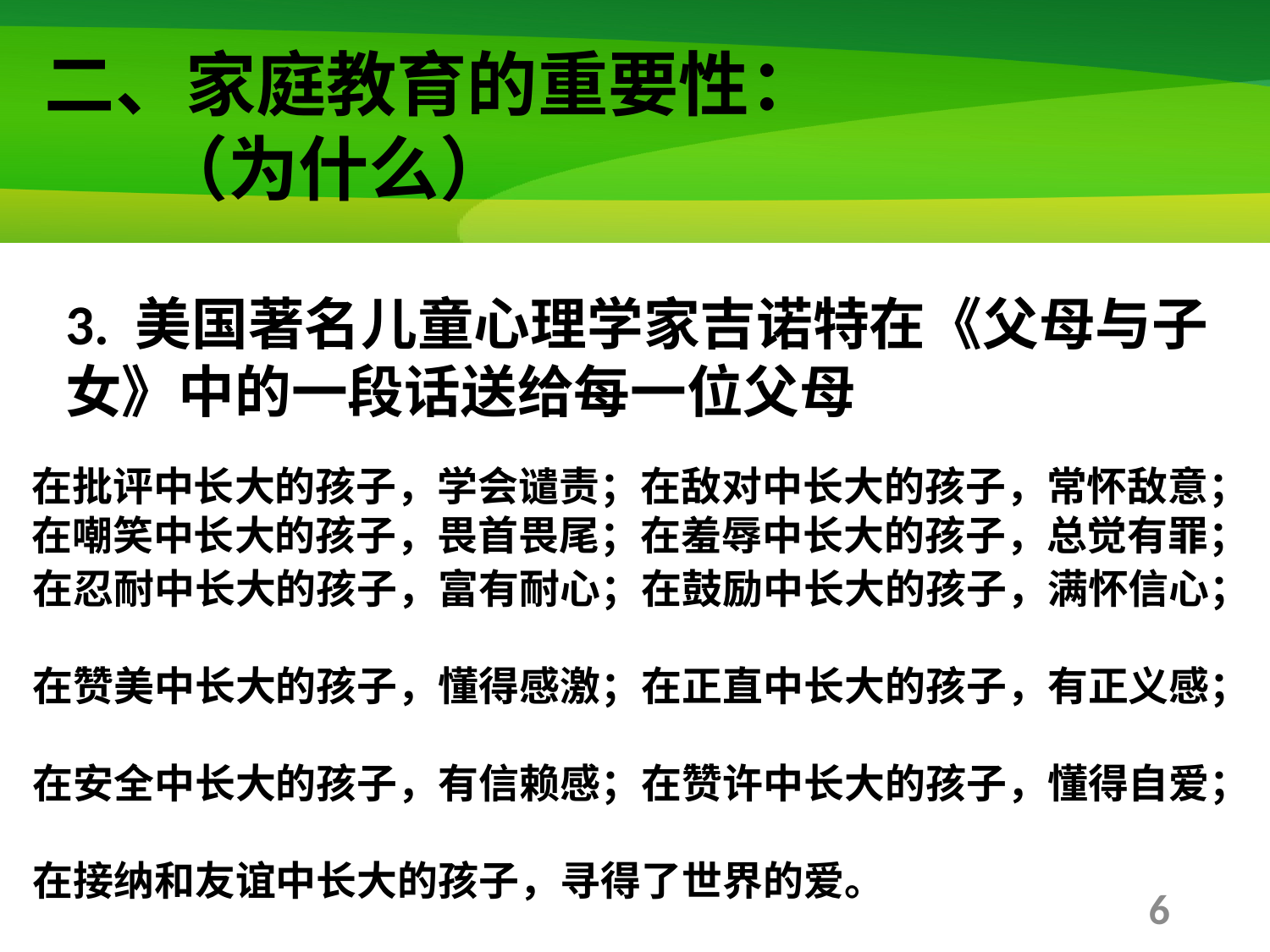

二、家庭教育的重要性：
      （为什么）
3. 美国著名儿童心理学家吉诺特在《父母与子女》中的一段话送给每一位父母

在批评中长大的孩子，学会谴责；在敌对中长大的孩子，常怀敌意；
在嘲笑中长大的孩子，畏首畏尾；在羞辱中长大的孩子，总觉有罪；
在忍耐中长大的孩子，富有耐心；在鼓励中长大的孩子，满怀信心；
在赞美中长大的孩子，懂得感激；在正直中长大的孩子，有正义感；
在安全中长大的孩子，有信赖感；在赞许中长大的孩子，懂得自爱；
在接纳和友谊中长大的孩子，寻得了世界的爱。
6